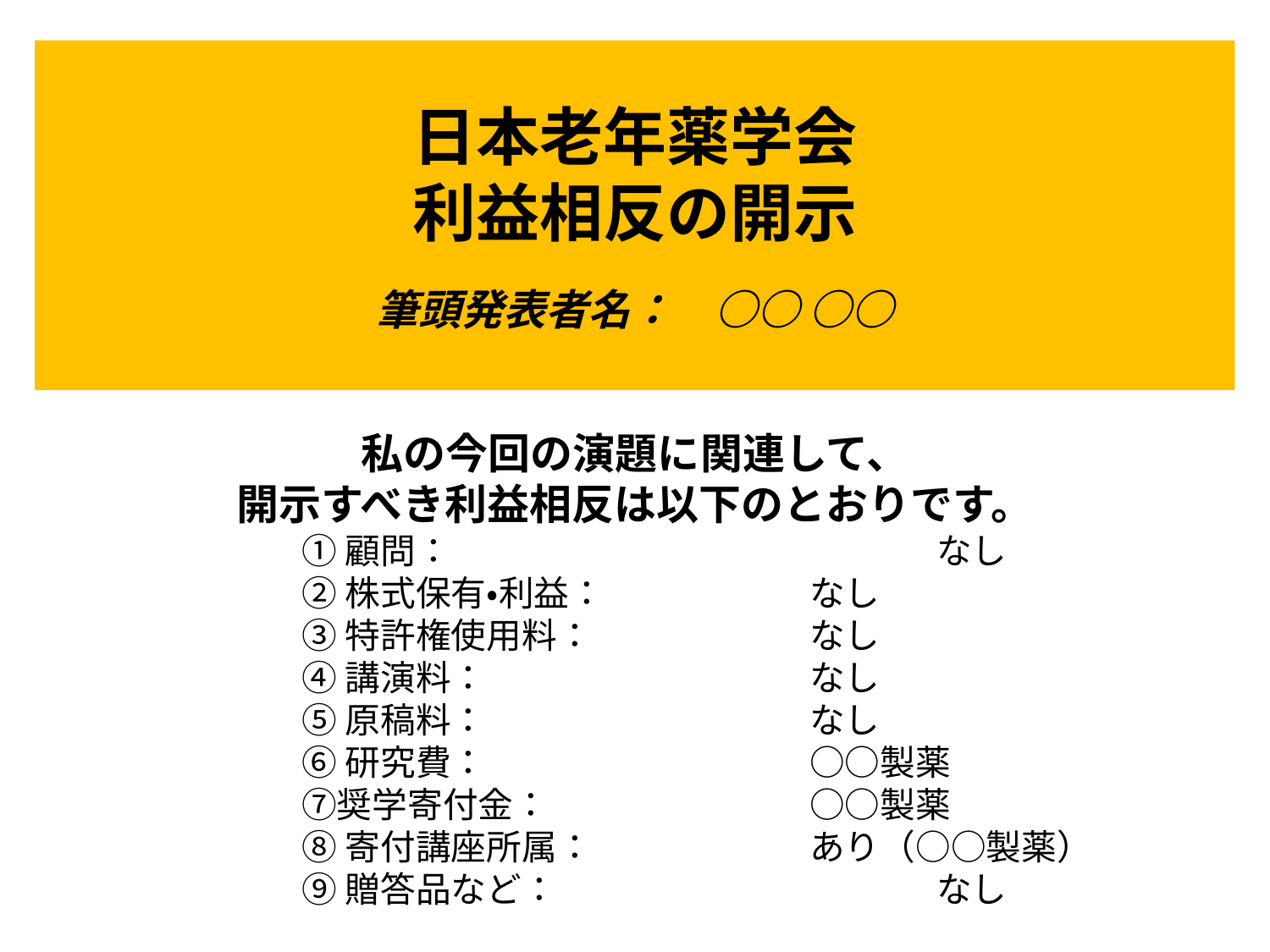

日本老年薬学会
利益相反の開示
　
筆頭発表者名：　○○ ○○
私の今回の演題に関連して、
開示すべき利益相反は以下のとおりです。
		①顧問：				なし
		②株式保有・利益：		なし
		③特許権使用料：		なし
		④講演料：			なし
		⑤原稿料：			なし
		⑥研究費：			○○製薬
　　		⑦奨学寄付金：			○○製薬
		⑧寄付講座所属：		あり（○○製薬）
		⑨贈答品など：			なし